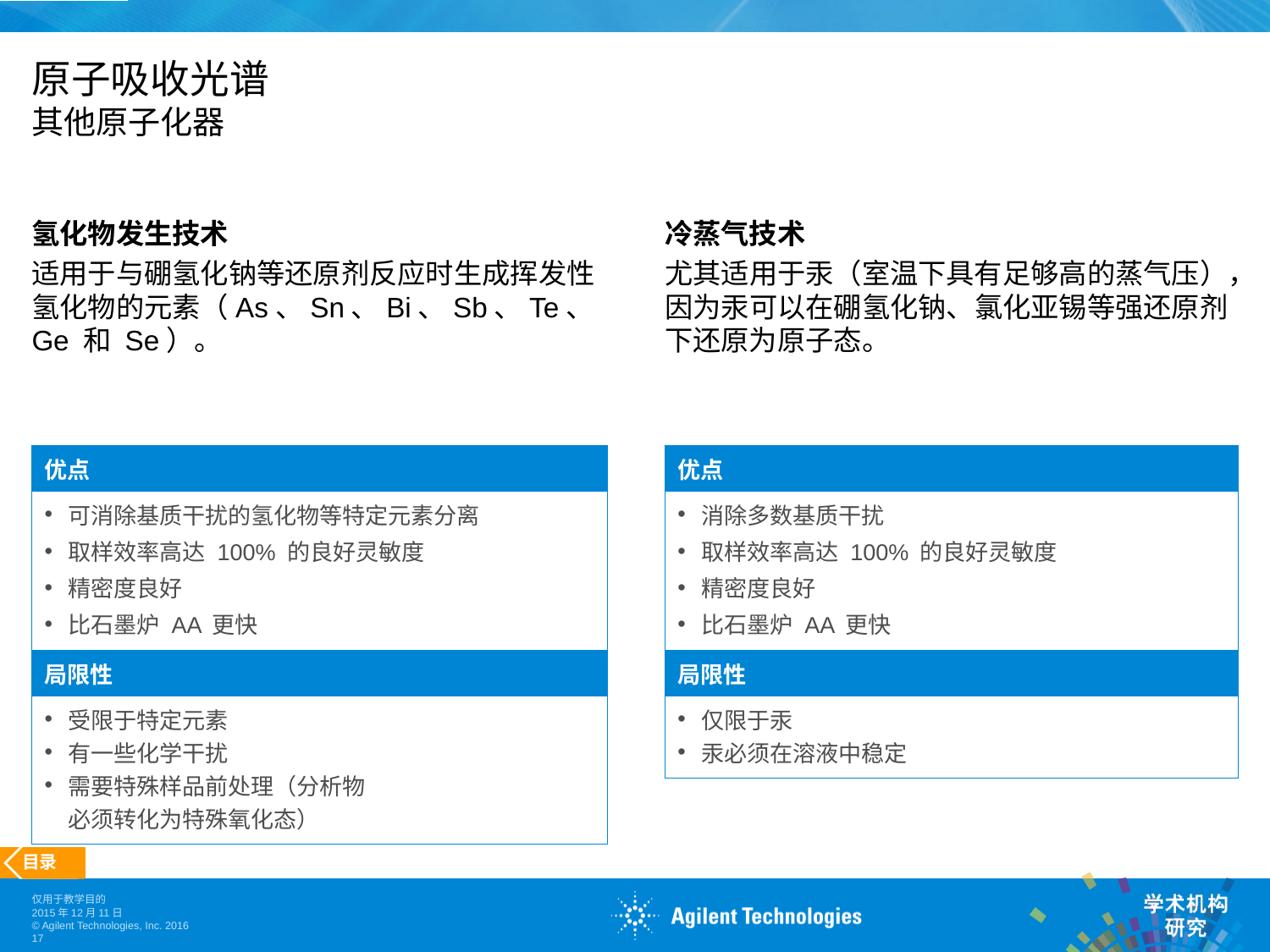

# 原子吸收光谱 其他原子化器
氢化物发生技术
适用于与硼氢化钠等还原剂反应时生成挥发性氢化物的元素（As、Sn、Bi、Sb、Te、Ge 和 Se）。

冷蒸气技术
尤其适用于汞（室温下具有足够高的蒸气压），因为汞可以在硼氢化钠、氯化亚锡等强还原剂下还原为原子态。

| 优点 |
| --- |
| 可消除基质干扰的氢化物等特定元素分离 取样效率高达 100% 的良好灵敏度 精密度良好 比石墨炉 AA 更快 |
| 局限性 |
| 受限于特定元素 有一些化学干扰 需要特殊样品前处理（分析物 必须转化为特殊氧化态） |
| 优点 |
| --- |
| 消除多数基质干扰 取样效率高达 100% 的良好灵敏度 精密度良好 比石墨炉 AA 更快 |
| 局限性 |
| 仅限于汞 汞必须在溶液中稳定 |
目录